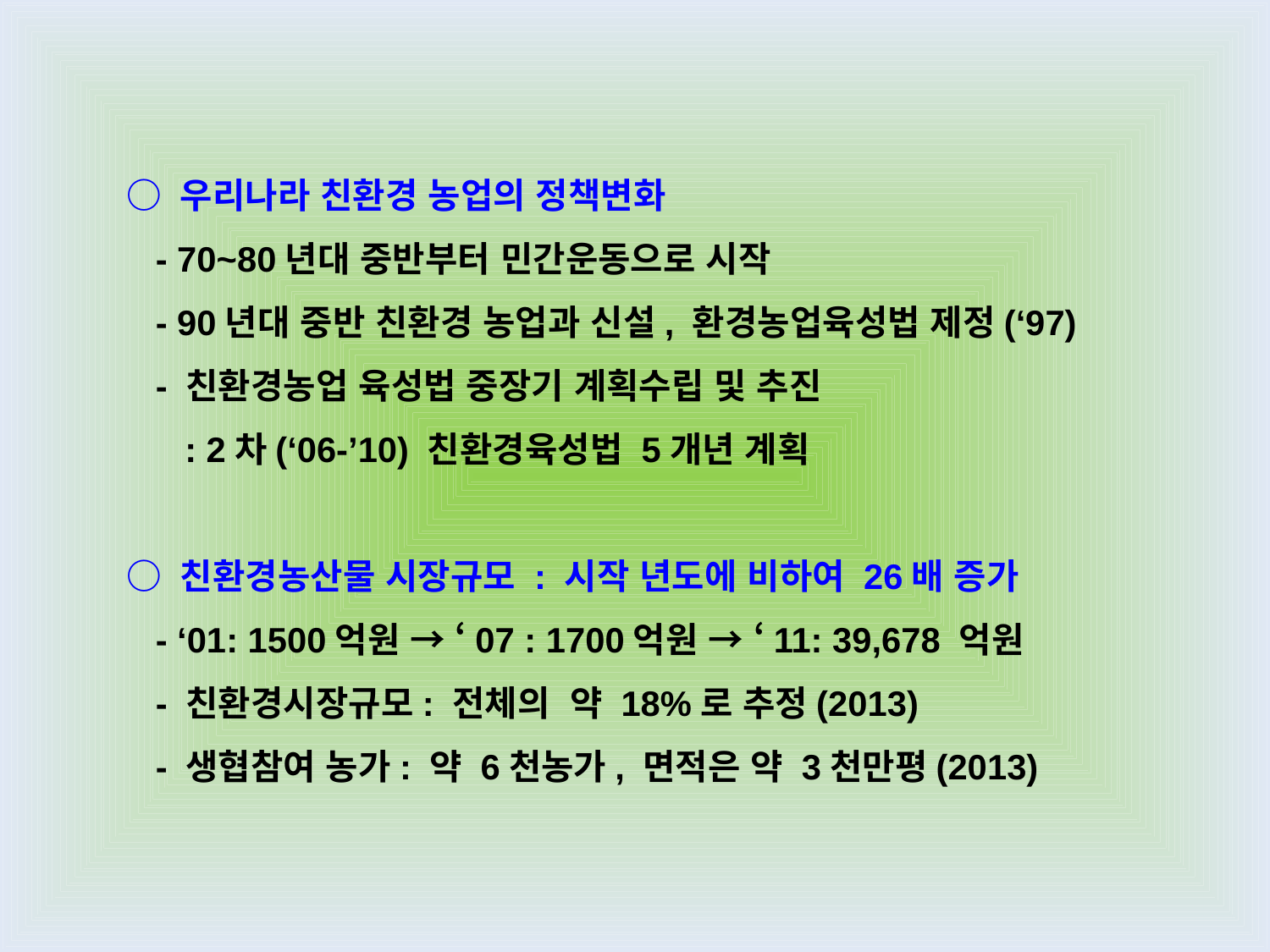

○ 우리나라 친환경 농업의 정책변화
   - 70~80년대 중반부터 민간운동으로 시작
   - 90년대 중반 친환경 농업과 신설, 환경농업육성법 제정(‘97)
   - 친환경농업 육성법 중장기 계획수립 및 추진
      : 2차(‘06-’10) 친환경육성법 5개년 계획

○ 친환경농산물 시장규모 : 시작 년도에 비하여 26배 증가
   - ‘01: 1500억원 → ‘07 : 1700억원 → ‘11: 39,678 억원
   - 친환경시장규모: 전체의  약 18%로 추정(2013)
   - 생협참여 농가: 약 6천농가, 면적은 약 3천만평(2013)